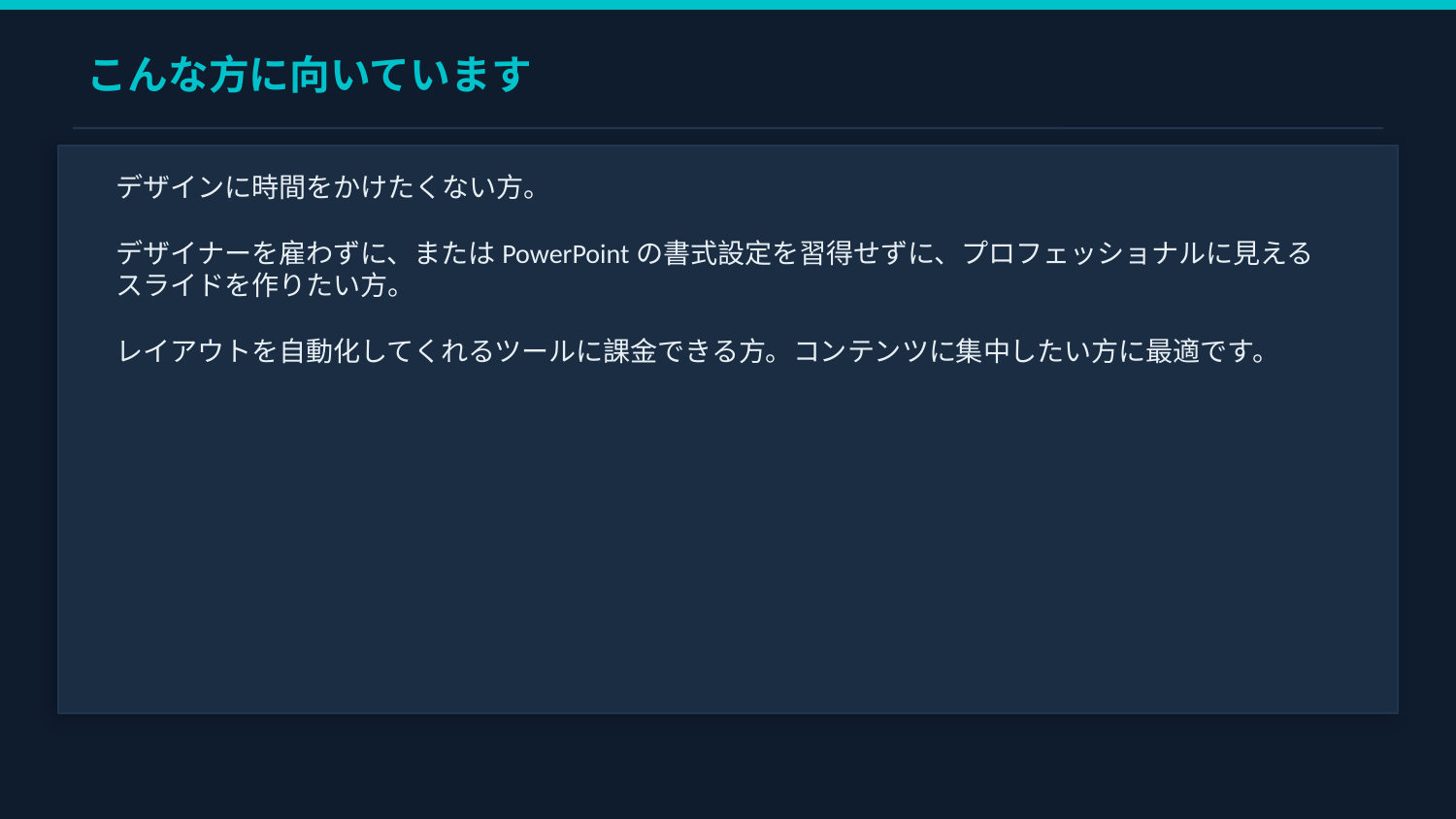

こんな方に向いています

デザインに時間をかけたくない方。

デザイナーを雇わずに、またはPowerPointの書式設定を習得せずに、プロフェッショナルに見えるスライドを作りたい方。

レイアウトを自動化してくれるツールに課金できる方。コンテンツに集中したい方に最適です。